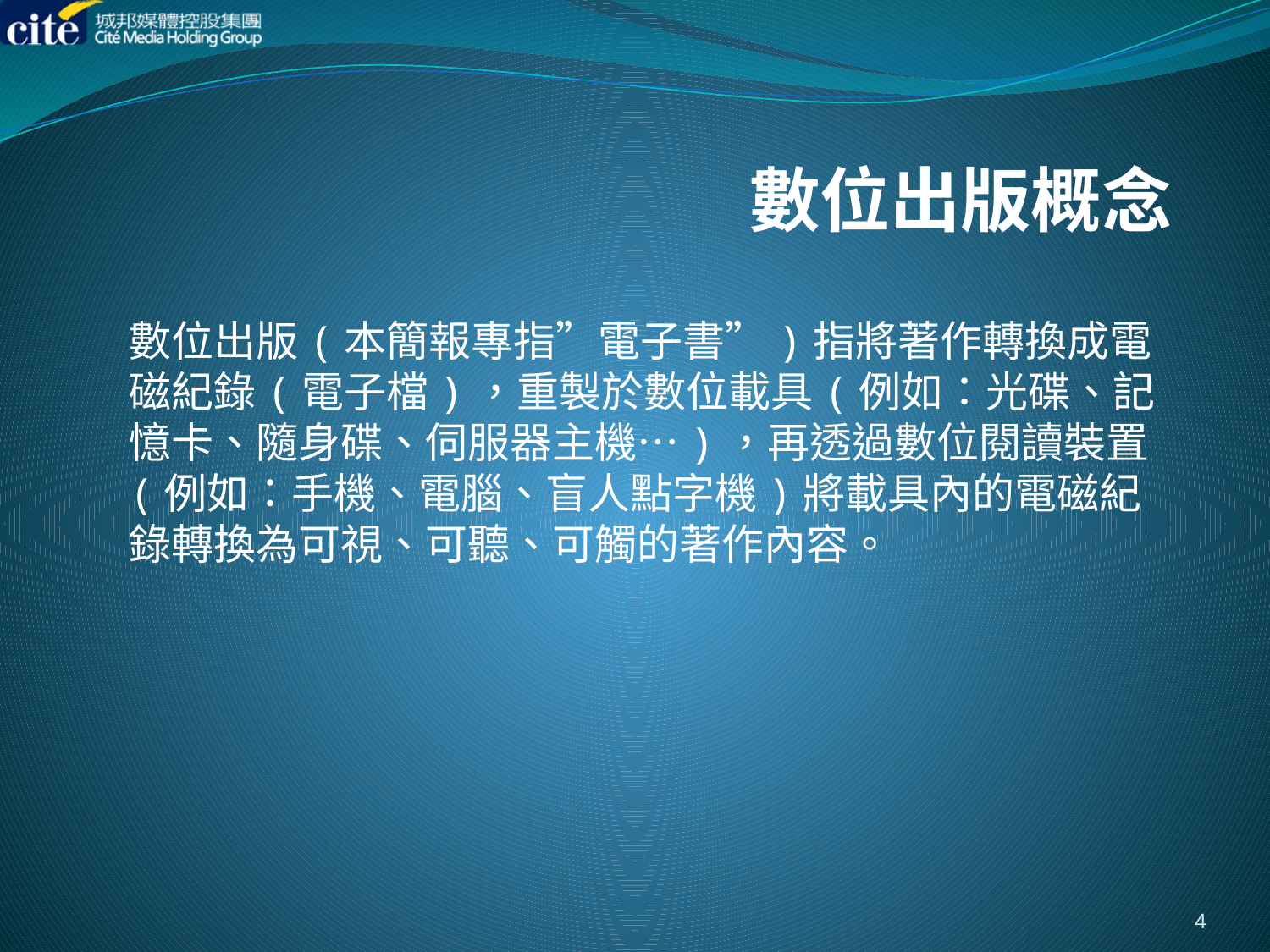

# 數位出版概念

數位出版(本簡報專指”電子書”)指將著作轉換成電磁紀錄(電子檔)，重製於數位載具(例如：光碟、記憶卡、隨身碟、伺服器主機…)，再透過數位閱讀裝置(例如：手機、電腦、盲人點字機)將載具內的電磁紀錄轉換為可視、可聽、可觸的著作內容。

4